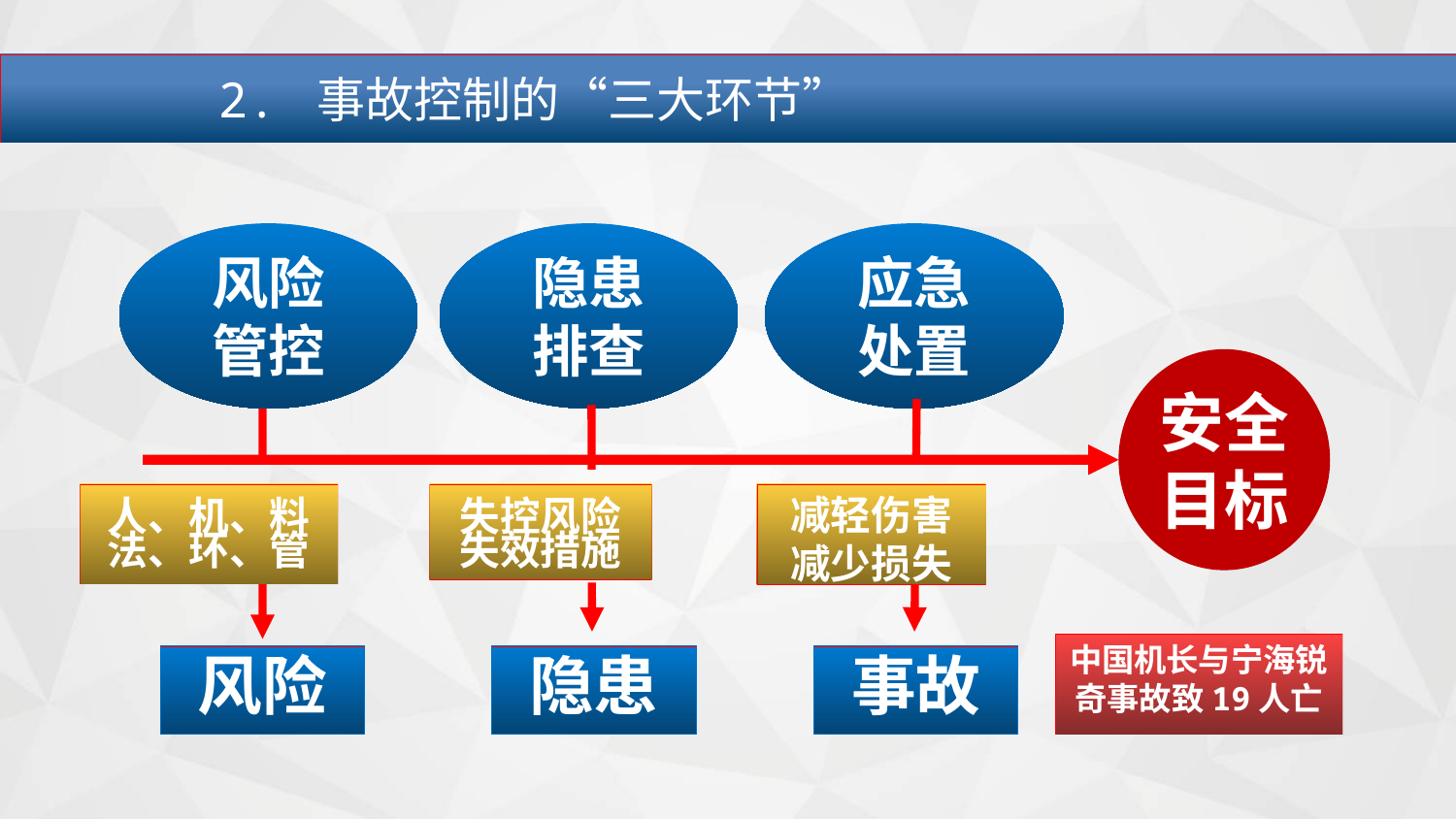

2. 事故控制的“三大环节”
风险
管控
隐患
排查
应急
处置
安全目标

人、机、料法、环、管

失控风险
失效措施
减轻伤害
减少损失
中国机长与宁海锐奇事故致19人亡

风险

隐患

事故